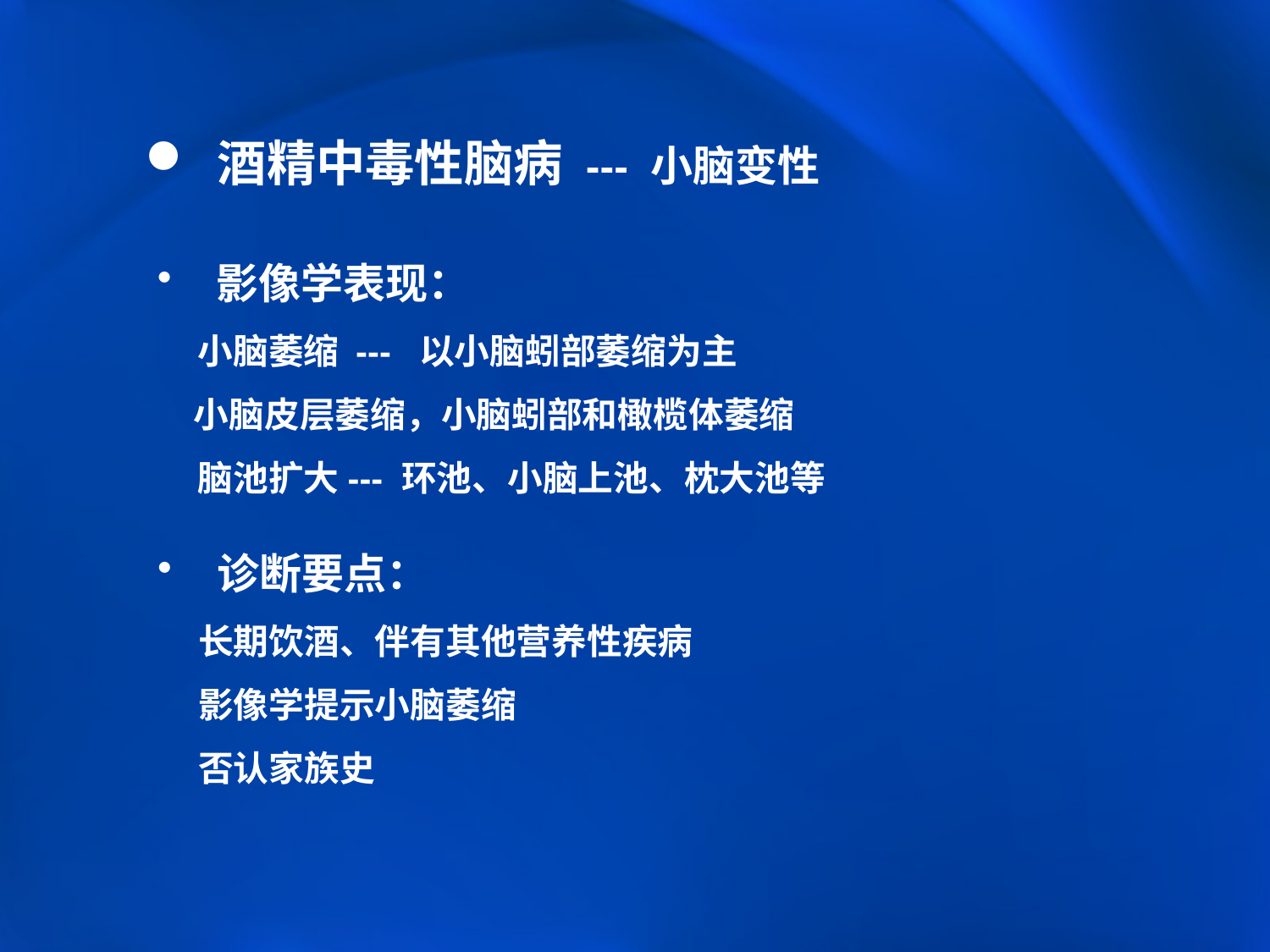

酒精中毒性脑病 --- 小脑变性

  影像学表现：
    小脑萎缩 ---  以小脑蚓部萎缩为主
    小脑皮层萎缩，小脑蚓部和橄榄体萎缩
    脑池扩大--- 环池、小脑上池、枕大池等
  诊断要点：
    长期饮酒、伴有其他营养性疾病
    影像学提示小脑萎缩
    否认家族史